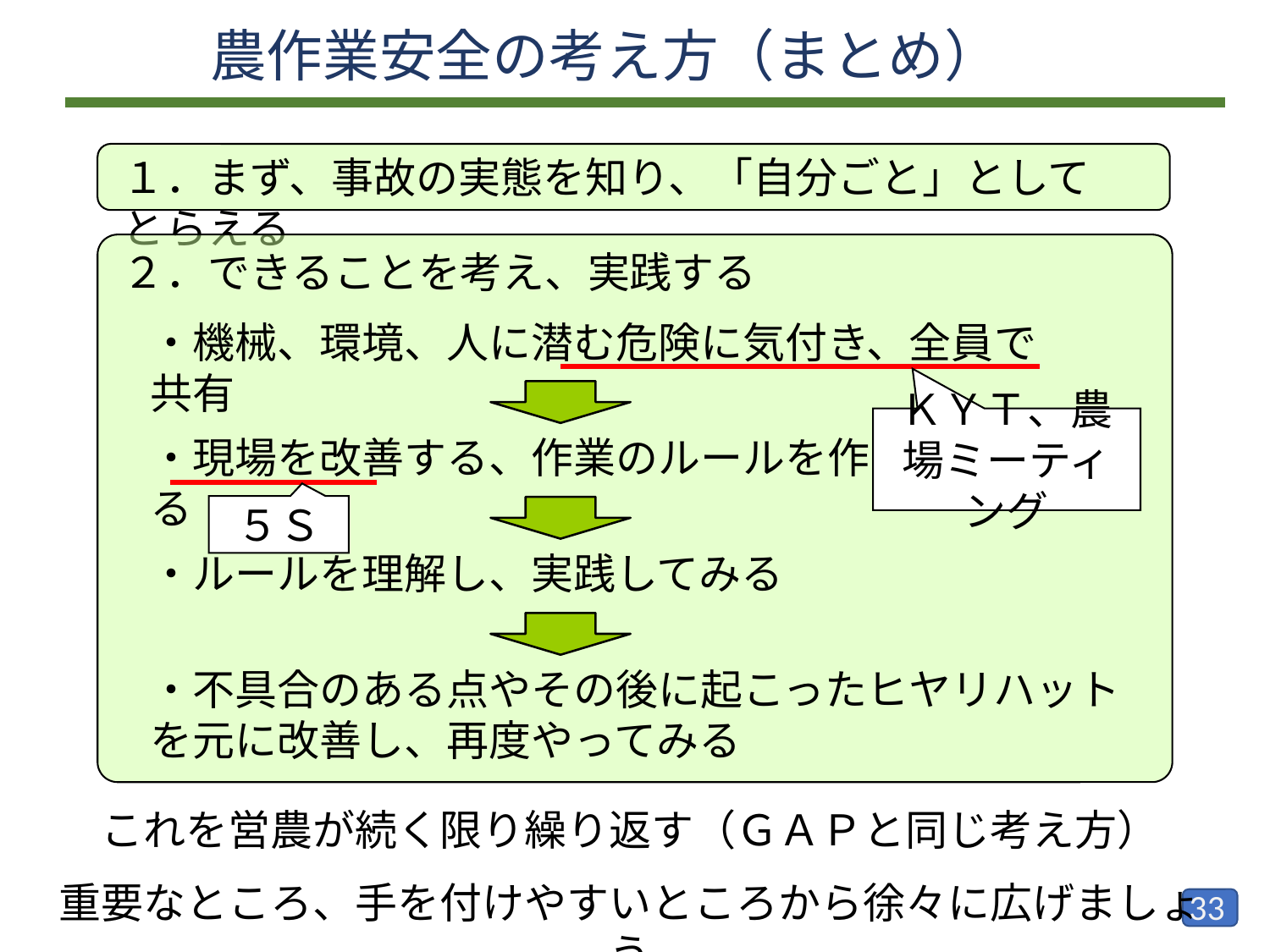

# 農作業安全の考え方（まとめ）

１．まず、事故の実態を知り、「自分ごと」としてとらえる

２．できることを考え、実践する
・機械、環境、人に潜む危険に気付き、全員で共有
ＫＹＴ、農場ミーティング

・現場を改善する、作業のルールを作る
５Ｓ

・ルールを理解し、実践してみる

・不具合のある点やその後に起こったヒヤリハットを元に改善し、再度やってみる
これを営農が続く限り繰り返す（ＧＡＰと同じ考え方）
重要なところ、手を付けやすいところから徐々に広げましょう
33